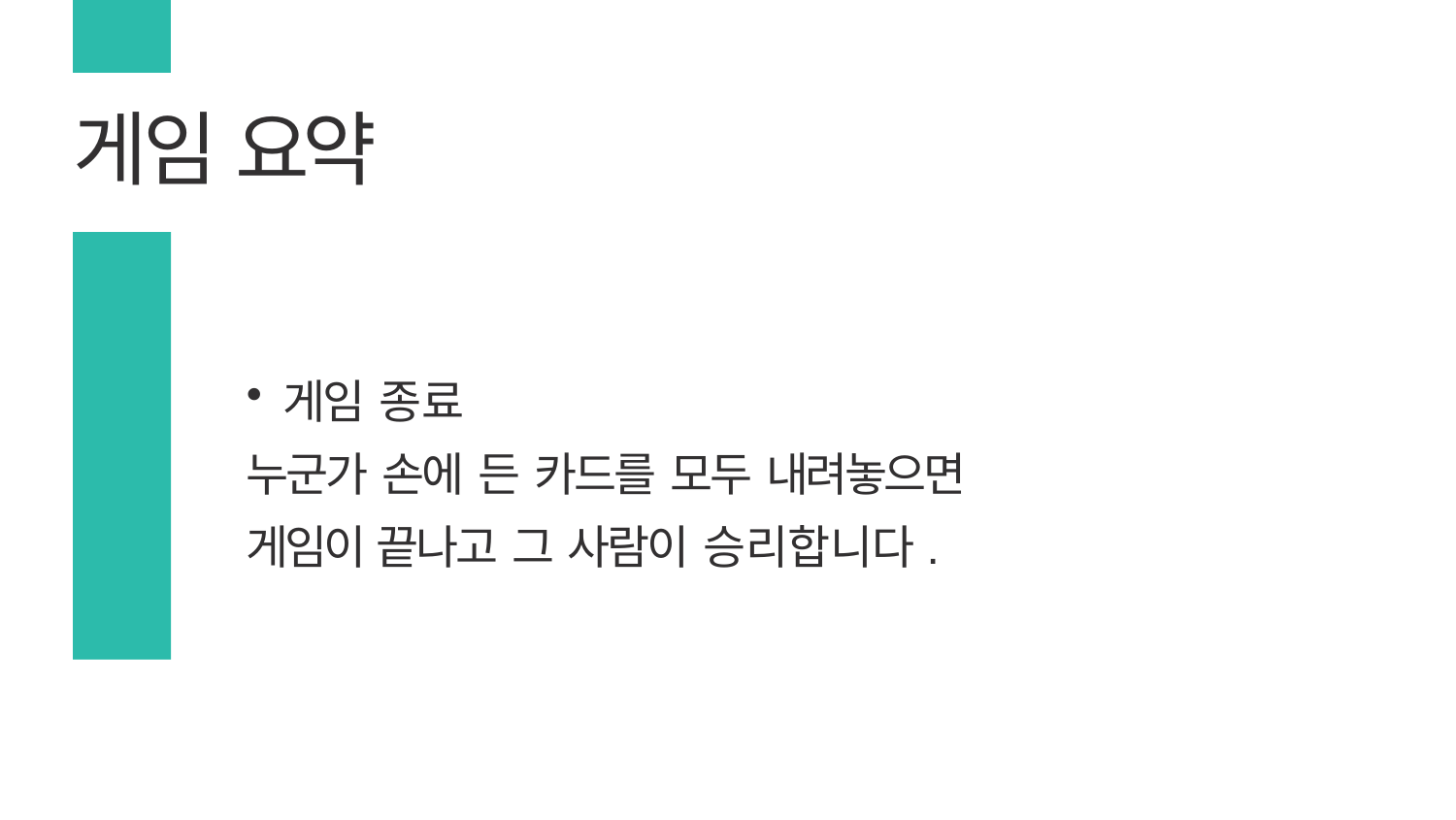

# 게임 요약

게임 종료
누군가 손에 든 카드를 모두 내려놓으면
게임이 끝나고 그 사람이 승리합니다.